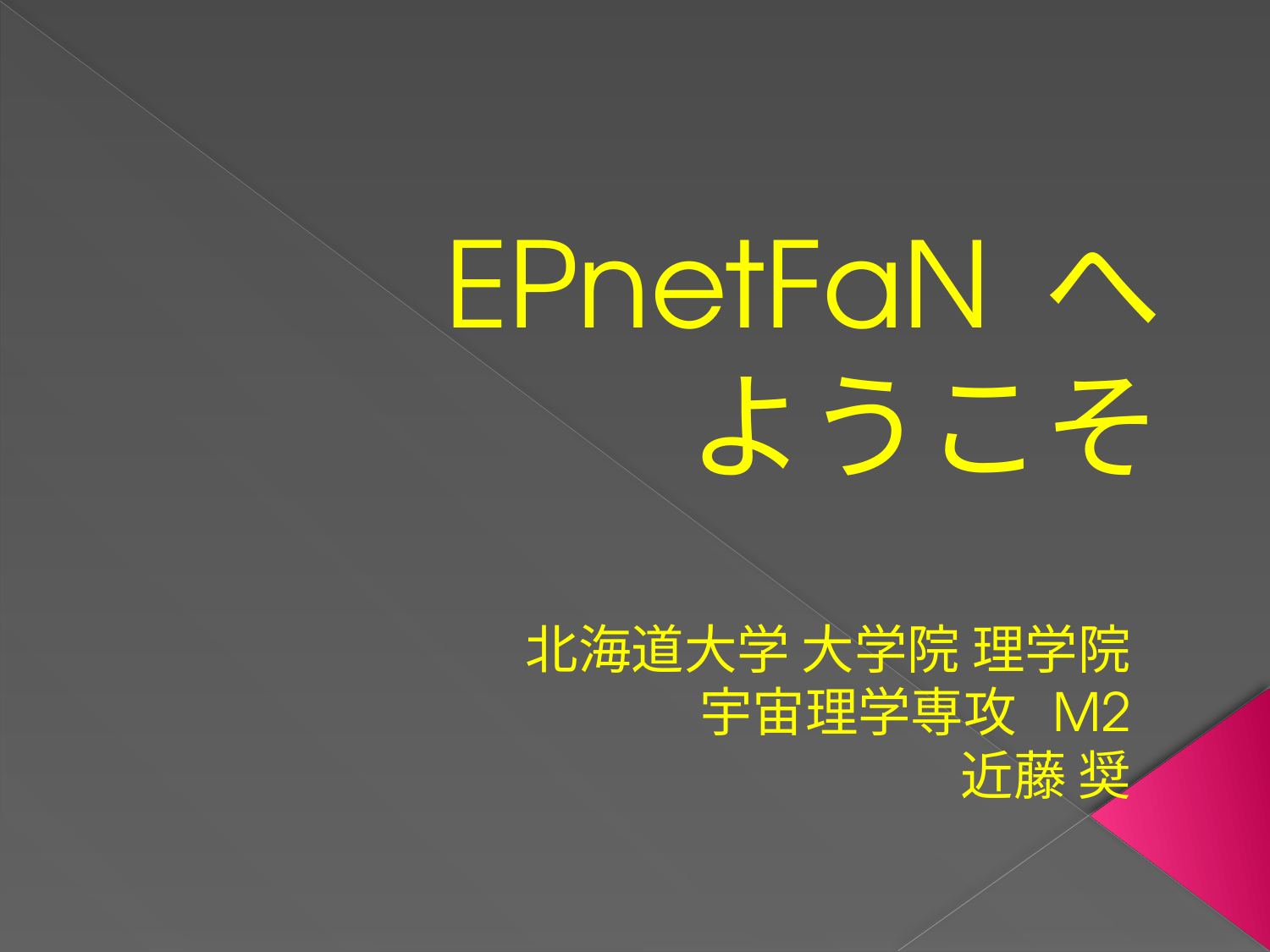

# EPnetFaN へ ようこそ
北海道大学 大学院 理学院
宇宙理学専攻  M2
近藤 奨